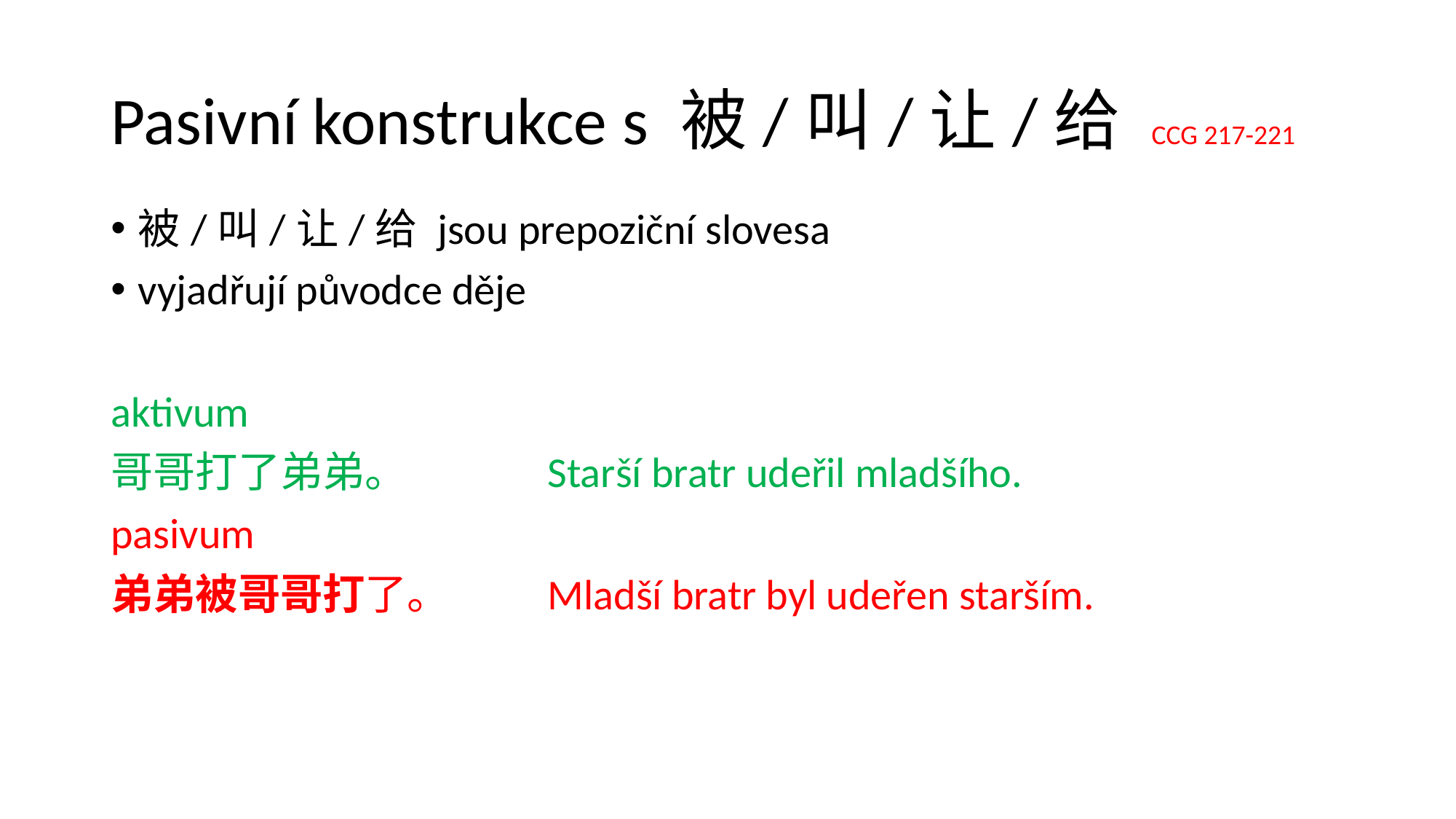

# Pasivní konstrukce s 被/叫/让/给 CCG 217-221
被/叫/让/给 jsou prepoziční slovesa
vyjadřují původce děje

aktivum
哥哥打了弟弟。		Starší bratr udeřil mladšího.
pasivum
弟弟被哥哥打了。	Mladší bratr byl udeřen starším.